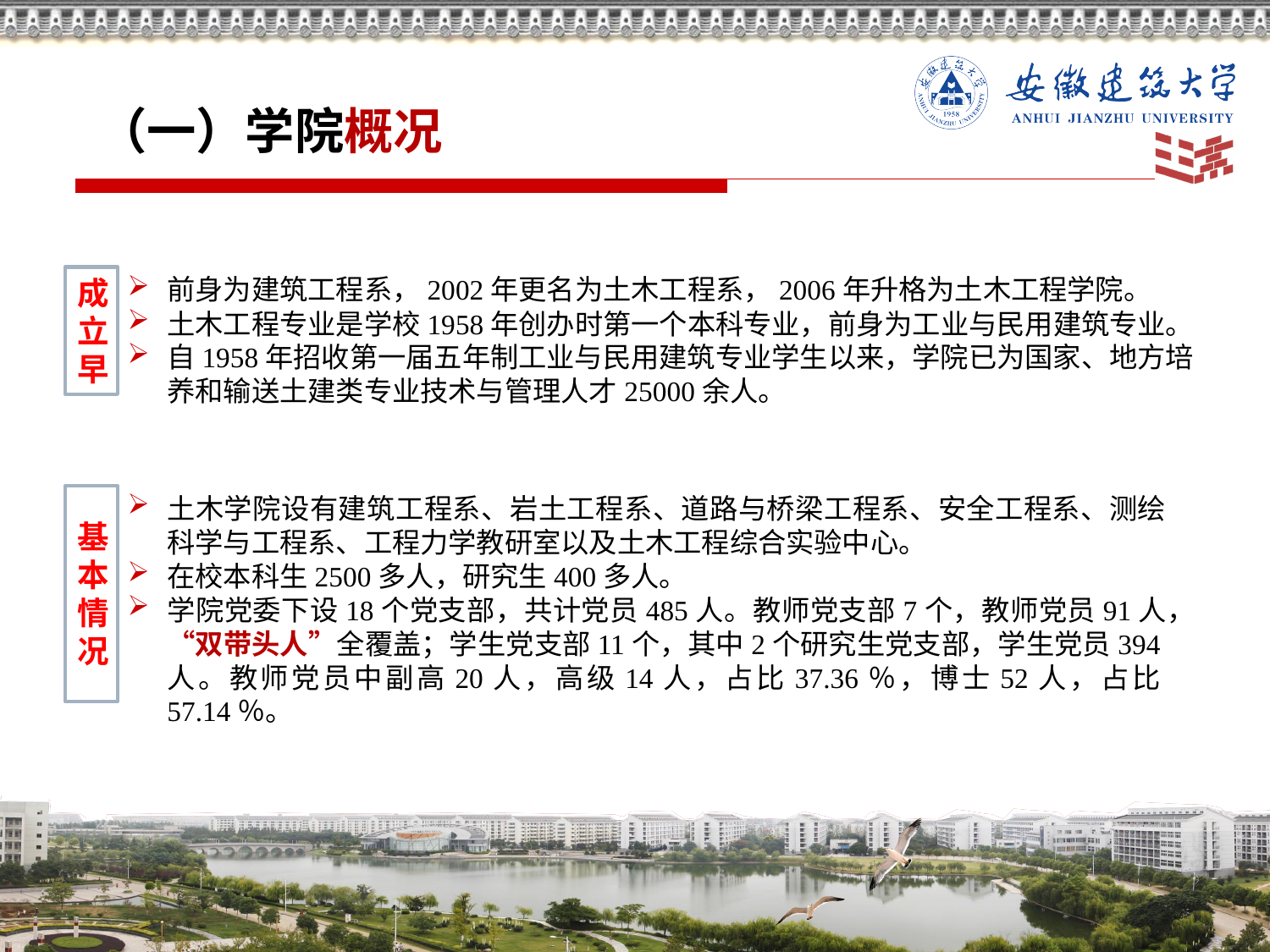

（一）学院概况
前身为建筑工程系，2002年更名为土木工程系，2006年升格为土木工程学院。
土木工程专业是学校1958年创办时第一个本科专业，前身为工业与民用建筑专业。
自1958年招收第一届五年制工业与民用建筑专业学生以来，学院已为国家、地方培养和输送土建类专业技术与管理人才25000余人。
成立早
土木学院设有建筑工程系、岩土工程系、道路与桥梁工程系、安全工程系、测绘科学与工程系、工程力学教研室以及土木工程综合实验中心。
在校本科生2500多人，研究生400多人。
学院党委下设18个党支部，共计党员485人。教师党支部7个，教师党员91人，“双带头人”全覆盖；学生党支部11个，其中2个研究生党支部，学生党员394人。教师党员中副高20人，高级14人，占比37.36％，博士52人，占比57.14％。
基本情况